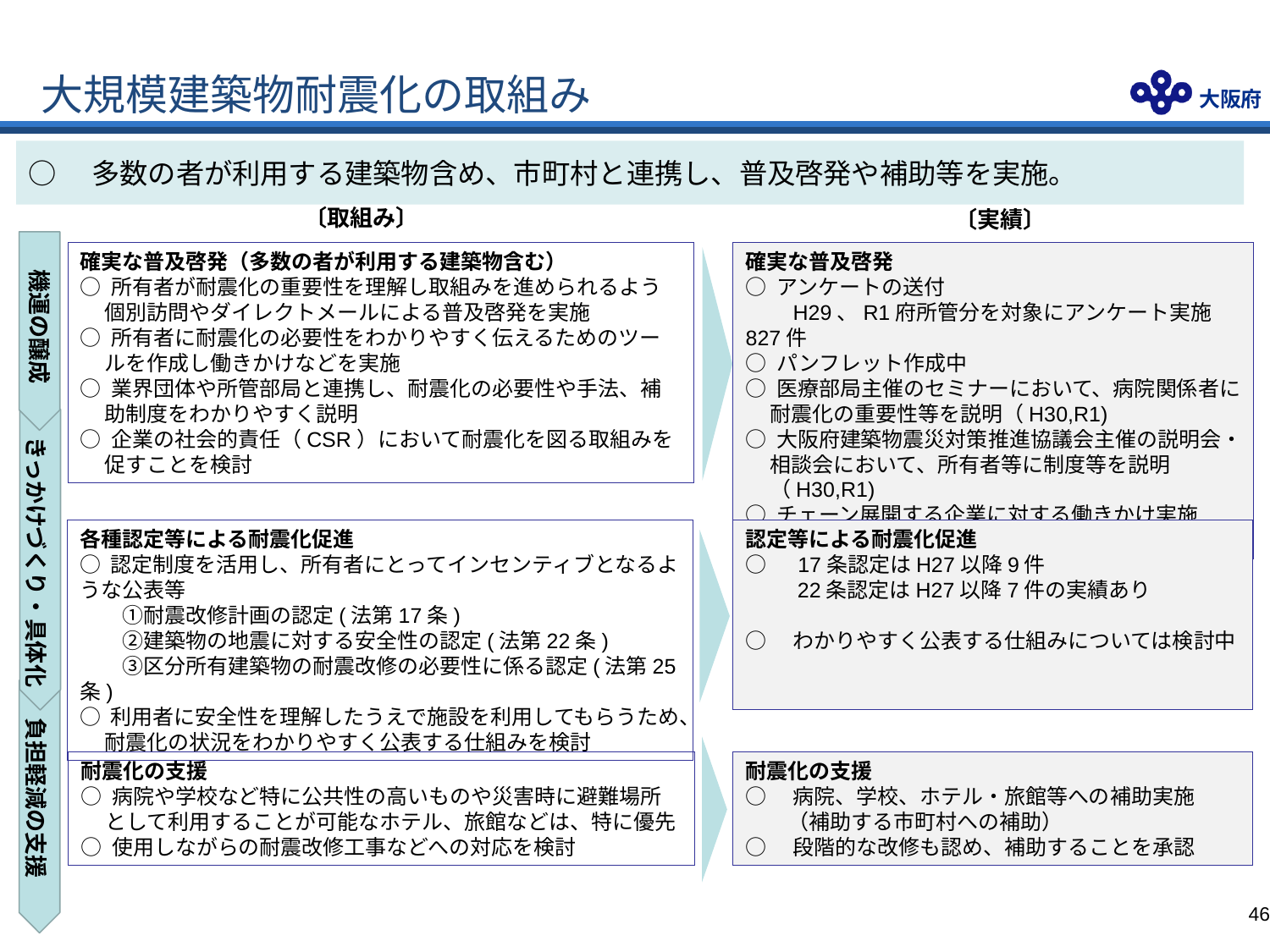

# 大規模建築物耐震化の取組み
○　多数の者が利用する建築物含め、市町村と連携し、普及啓発や補助等を実施。
〔取組み〕
〔実績〕

確実な普及啓発（多数の者が利用する建築物含む）
○ 所有者が耐震化の重要性を理解し取組みを進められるよう個別訪問やダイレクトメールによる普及啓発を実施
○ 所有者に耐震化の必要性をわかりやすく伝えるためのツールを作成し働きかけなどを実施
○ 業界団体や所管部局と連携し、耐震化の必要性や手法、補助制度をわかりやすく説明
○ 企業の社会的責任（CSR）において耐震化を図る取組みを促すことを検討
確実な普及啓発
○ アンケートの送付
　　H29、R1府所管分を対象にアンケート実施　827件
○ パンフレット作成中
○ 医療部局主催のセミナーにおいて、病院関係者に耐震化の重要性等を説明（H30,R1)
○ 大阪府建築物震災対策推進協議会主催の説明会・相談会において、所有者等に制度等を説明（H30,R1)
○ チェーン展開する企業に対する働きかけ実施（H30)

機運の醸成

きっかけづくり・具体化
各種認定等による耐震化促進
○ 認定制度を活用し、所有者にとってインセンティブとなるような公表等
　　①耐震改修計画の認定(法第17条)
　　②建築物の地震に対する安全性の認定(法第22条)
　　③区分所有建築物の耐震改修の必要性に係る認定(法第25条)
○ 利用者に安全性を理解したうえで施設を利用してもらうため、耐震化の状況をわかりやすく公表する仕組みを検討
認定等による耐震化促進
○　17条認定はH27以降9件
　 　22条認定はH27以降7件の実績あり

○　わかりやすく公表する仕組みについては検討中

負担軽減の支援

耐震化の支援
○ 病院や学校など特に公共性の高いものや災害時に避難場所として利用することが可能なホテル、旅館などは、特に優先
○ 使用しながらの耐震改修工事などへの対応を検討
耐震化の支援
○　病院、学校、ホテル・旅館等への補助実施
　　（補助する市町村への補助）
○　段階的な改修も認め、補助することを承認
46